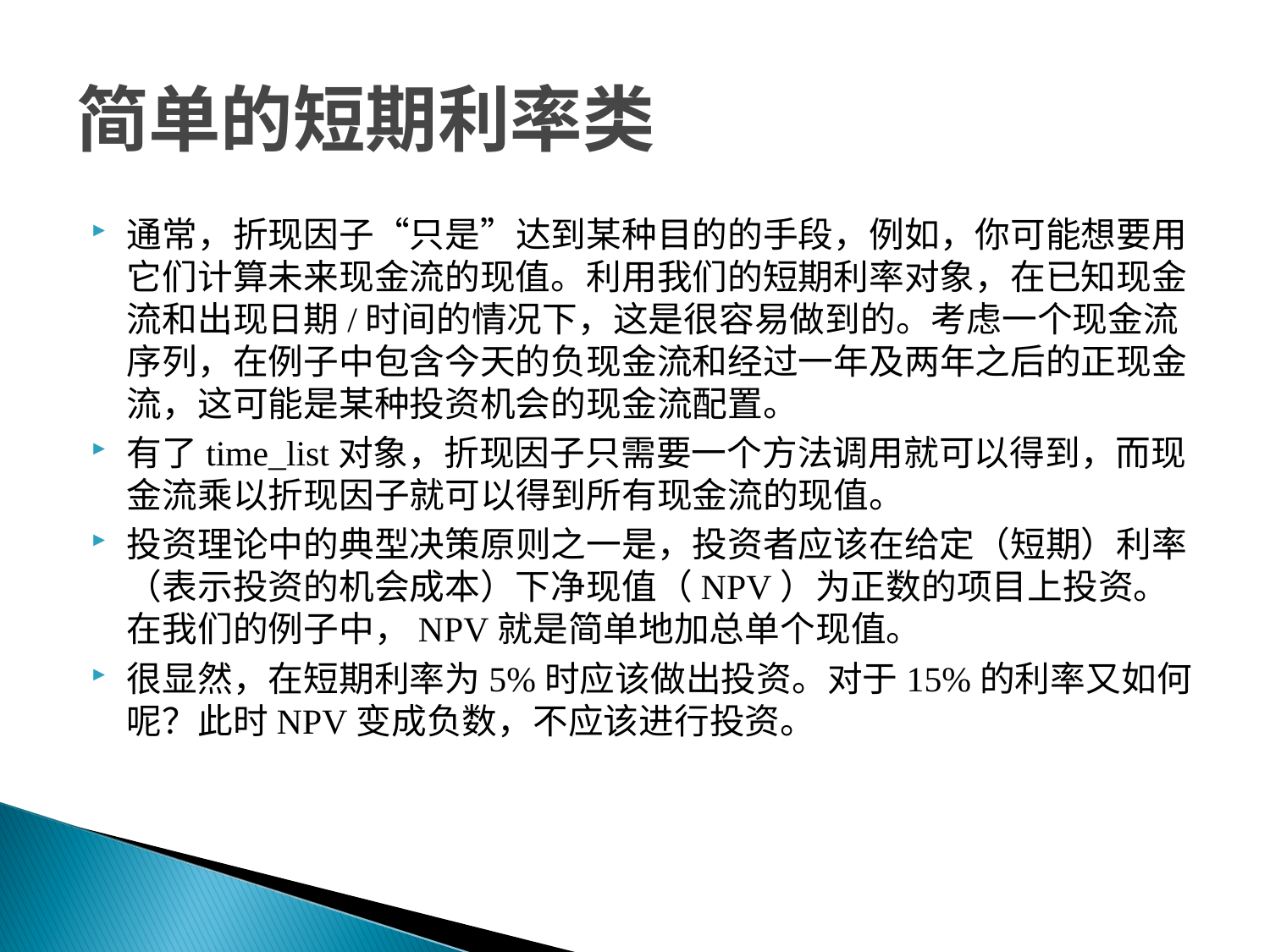

# 简单的短期利率类
通常，折现因子“只是”达到某种目的的手段，例如，你可能想要用它们计算未来现金流的现值。利用我们的短期利率对象，在已知现金流和出现日期/时间的情况下，这是很容易做到的。考虑一个现金流序列，在例子中包含今天的负现金流和经过一年及两年之后的正现金流，这可能是某种投资机会的现金流配置。
有了time_list对象，折现因子只需要一个方法调用就可以得到，而现金流乘以折现因子就可以得到所有现金流的现值。
投资理论中的典型决策原则之一是，投资者应该在给定（短期）利率（表示投资的机会成本）下净现值（NPV）为正数的项目上投资。在我们的例子中，NPV就是简单地加总单个现值。
很显然，在短期利率为5%时应该做出投资。对于15%的利率又如何呢？此时NPV变成负数，不应该进行投资。